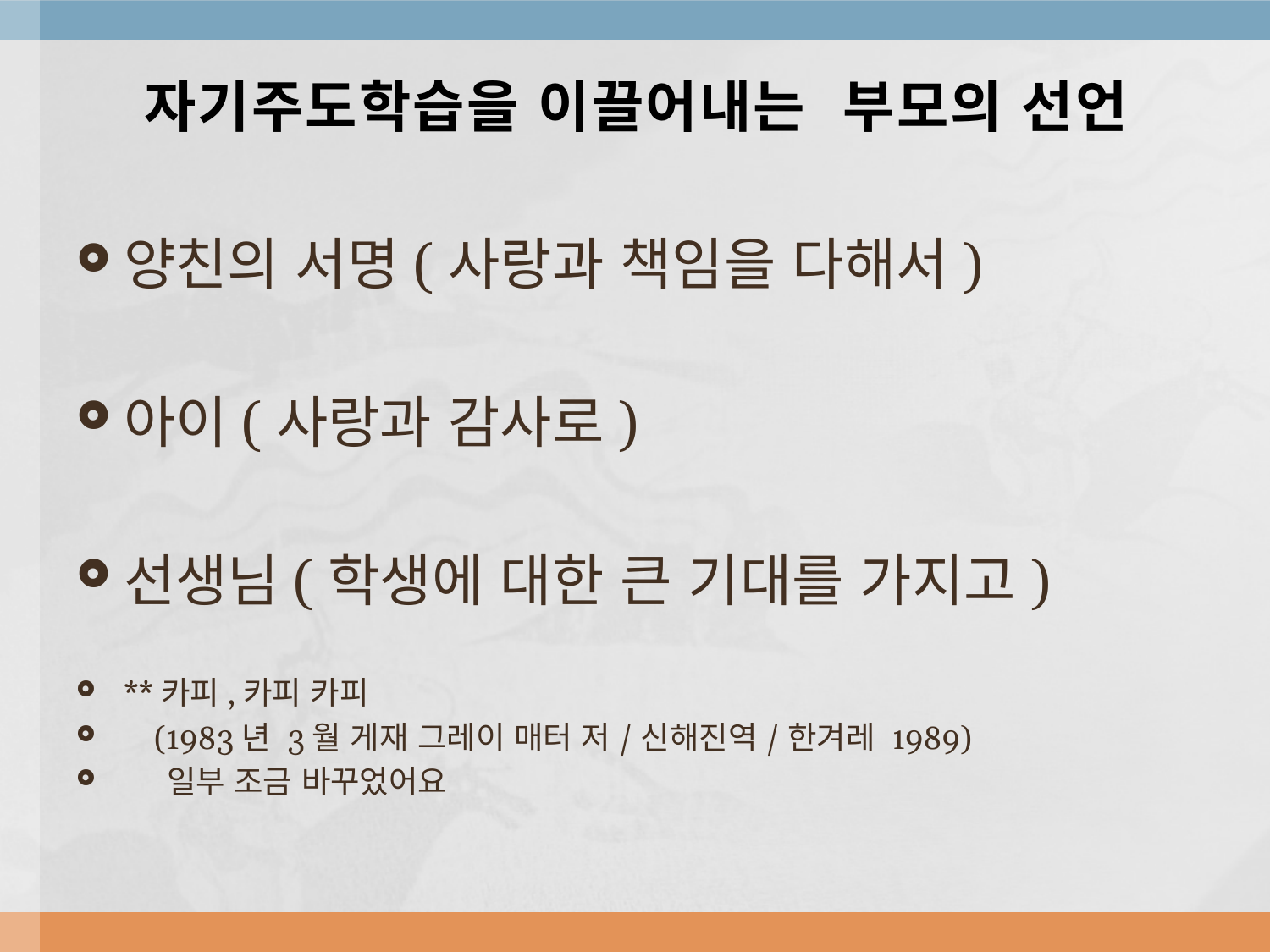

# 자기주도학습을 이끌어내는  부모의 선언
양친의 서명(사랑과 책임을 다해서)

아이(사랑과 감사로)

선생님(학생에 대한 큰 기대를 가지고)

**카피,카피 카피
    (1983년 3월 게재 그레이 매터 저/신해진역/한겨레 1989)
    일부 조금 바꾸었어요